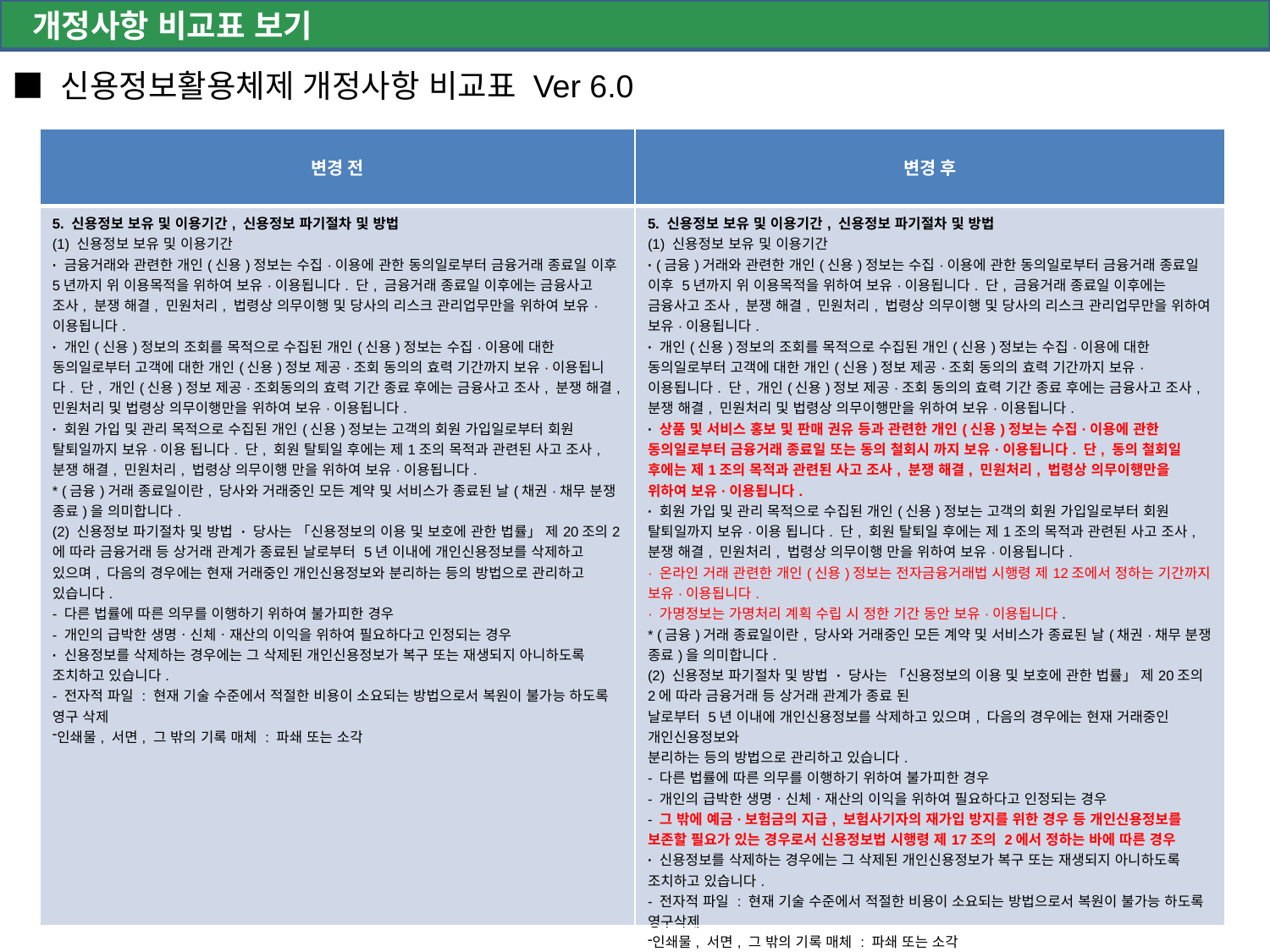

개정사항 비교표 보기
■ 신용정보활용체제 개정사항 비교표 Ver 6.0
| 변경 전 | 변경 후 |
| --- | --- |
| 5. 신용정보 보유 및 이용기간, 신용정보 파기절차 및 방법 (1) 신용정보 보유 및 이용기간 · 금융거래와 관련한 개인(신용)정보는 수집·이용에 관한 동의일로부터 금융거래 종료일 이후 5년까지 위 이용목적을 위하여 보유·이용됩니다. 단, 금융거래 종료일 이후에는 금융사고 조사, 분쟁 해결, 민원처리, 법령상 의무이행 및 당사의 리스크 관리업무만을 위하여 보유·이용됩니다. · 개인(신용)정보의 조회를 목적으로 수집된 개인(신용)정보는 수집·이용에 대한 동의일로부터 고객에 대한 개인(신용)정보 제공·조회 동의의 효력 기간까지 보유·이용됩니다. 단, 개인(신용)정보 제공·조회동의의 효력 기간 종료 후에는 금융사고 조사, 분쟁 해결, 민원처리 및 법령상 의무이행만을 위하여 보유·이용됩니다. · 회원 가입 및 관리 목적으로 수집된 개인(신용)정보는 고객의 회원 가입일로부터 회원 탈퇴일까지 보유·이용 됩니다. 단, 회원 탈퇴일 후에는 제1조의 목적과 관련된 사고 조사, 분쟁 해결, 민원처리, 법령상 의무이행 만을 위하여 보유·이용됩니다. \* (금융)거래 종료일이란, 당사와 거래중인 모든 계약 및 서비스가 종료된 날(채권·채무 분쟁 종료)을 의미합니다. (2) 신용정보 파기절차 및 방법 · 당사는 「신용정보의 이용 및 보호에 관한 법률」 제20조의2에 따라 금융거래 등 상거래 관계가 종료된 날로부터 5년 이내에 개인신용정보를 삭제하고 있으며, 다음의 경우에는 현재 거래중인 개인신용정보와 분리하는 등의 방법으로 관리하고 있습니다. - 다른 법률에 따른 의무를 이행하기 위하여 불가피한 경우 - 개인의 급박한 생명ㆍ신체ㆍ재산의 이익을 위하여 필요하다고 인정되는 경우 · 신용정보를 삭제하는 경우에는 그 삭제된 개인신용정보가 복구 또는 재생되지 아니하도록 조치하고 있습니다. - 전자적 파일 : 현재 기술 수준에서 적절한 비용이 소요되는 방법으로서 복원이 불가능 하도록 영구 삭제 인쇄물, 서면, 그 밖의 기록 매체 : 파쇄 또는 소각 | 5. 신용정보 보유 및 이용기간, 신용정보 파기절차 및 방법 (1) 신용정보 보유 및 이용기간 · (금융)거래와 관련한 개인(신용)정보는 수집·이용에 관한 동의일로부터 금융거래 종료일 이후 5년까지 위 이용목적을 위하여 보유·이용됩니다. 단, 금융거래 종료일 이후에는 금융사고 조사, 분쟁 해결, 민원처리, 법령상 의무이행 및 당사의 리스크 관리업무만을 위하여 보유·이용됩니다. · 개인(신용)정보의 조회를 목적으로 수집된 개인(신용)정보는 수집·이용에 대한 동의일로부터 고객에 대한 개인(신용)정보 제공·조회 동의의 효력 기간까지 보유·이용됩니다. 단, 개인(신용)정보 제공·조회 동의의 효력 기간 종료 후에는 금융사고 조사, 분쟁 해결, 민원처리 및 법령상 의무이행만을 위하여 보유·이용됩니다. · 상품 및 서비스 홍보 및 판매 권유 등과 관련한 개인(신용)정보는 수집·이용에 관한 동의일로부터 금융거래 종료일 또는 동의 철회시 까지 보유·이용됩니다. 단, 동의 철회일 후에는 제1조의 목적과 관련된 사고 조사, 분쟁 해결, 민원처리, 법령상 의무이행만을 위하여 보유·이용됩니다. · 회원 가입 및 관리 목적으로 수집된 개인(신용)정보는 고객의 회원 가입일로부터 회원 탈퇴일까지 보유·이용 됩니다. 단, 회원 탈퇴일 후에는 제1조의 목적과 관련된 사고 조사, 분쟁 해결, 민원처리, 법령상 의무이행 만을 위하여 보유·이용됩니다. · 온라인 거래 관련한 개인(신용)정보는 전자금융거래법 시행령 제12조에서 정하는 기간까지 보유·이용됩니다. · 가명정보는 가명처리 계획 수립 시 정한 기간 동안 보유·이용됩니다. \* (금융)거래 종료일이란, 당사와 거래중인 모든 계약 및 서비스가 종료된 날(채권·채무 분쟁 종료)을 의미합니다. (2) 신용정보 파기절차 및 방법 · 당사는 「신용정보의 이용 및 보호에 관한 법률」 제20조의2에 따라 금융거래 등 상거래 관계가 종료 된 날로부터 5년 이내에 개인신용정보를 삭제하고 있으며, 다음의 경우에는 현재 거래중인 개인신용정보와 분리하는 등의 방법으로 관리하고 있습니다. - 다른 법률에 따른 의무를 이행하기 위하여 불가피한 경우 - 개인의 급박한 생명ㆍ신체ㆍ재산의 이익을 위하여 필요하다고 인정되는 경우 - 그 밖에 예금·보험금의 지급, 보험사기자의 재가입 방지를 위한 경우 등 개인신용정보를 보존할 필요가 있는 경우로서 신용정보법 시행령 제17조의 2에서 정하는 바에 따른 경우 · 신용정보를 삭제하는 경우에는 그 삭제된 개인신용정보가 복구 또는 재생되지 아니하도록 조치하고 있습니다. - 전자적 파일 : 현재 기술 수준에서 적절한 비용이 소요되는 방법으로서 복원이 불가능 하도록 영구삭제 인쇄물, 서면, 그 밖의 기록 매체 : 파쇄 또는 소각 |